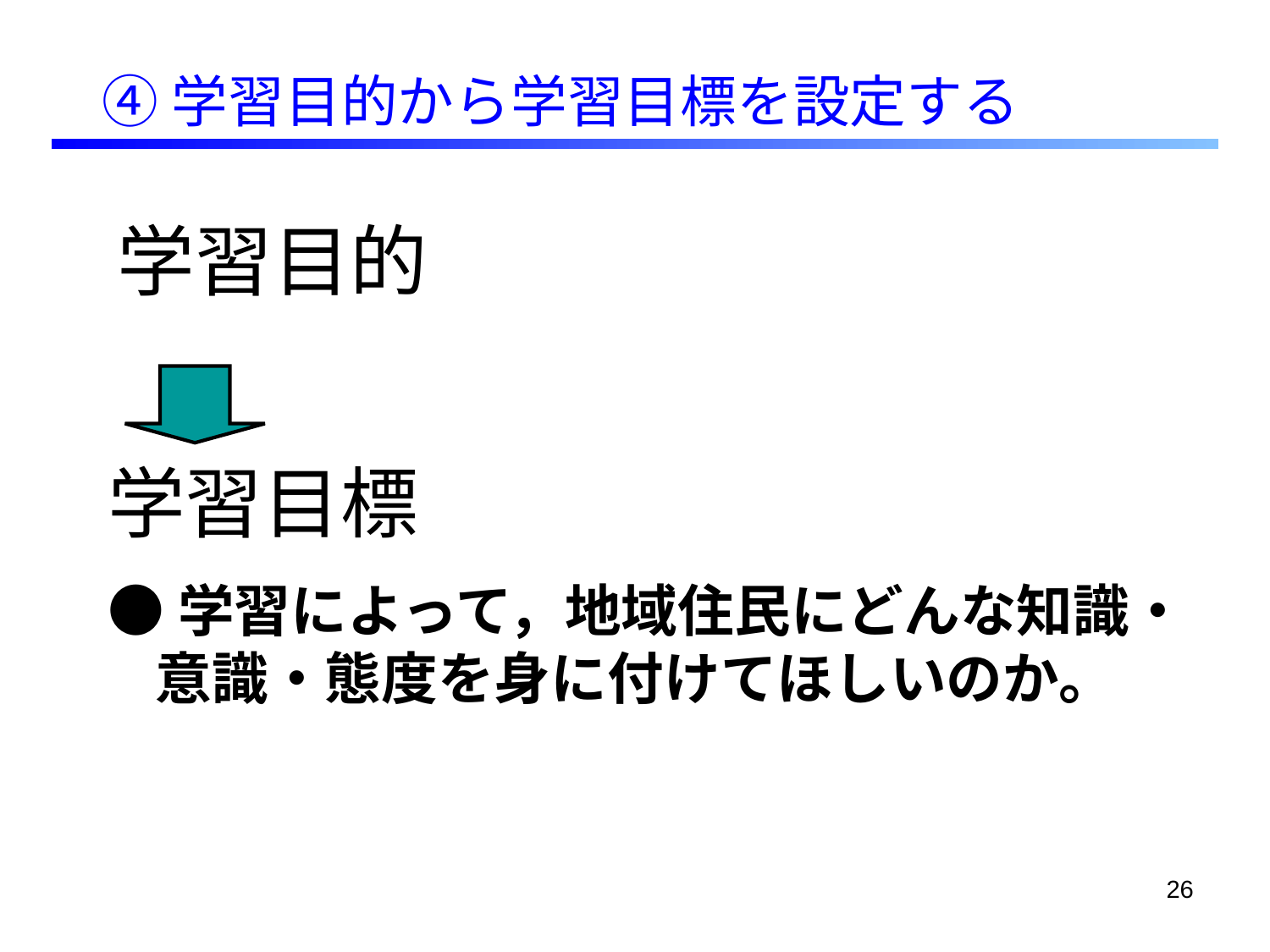

④学習目的から学習目標を設定する

学習目的

学習目標
●学習によって，地域住民にどんな知識・意識・態度を身に付けてほしいのか。

26